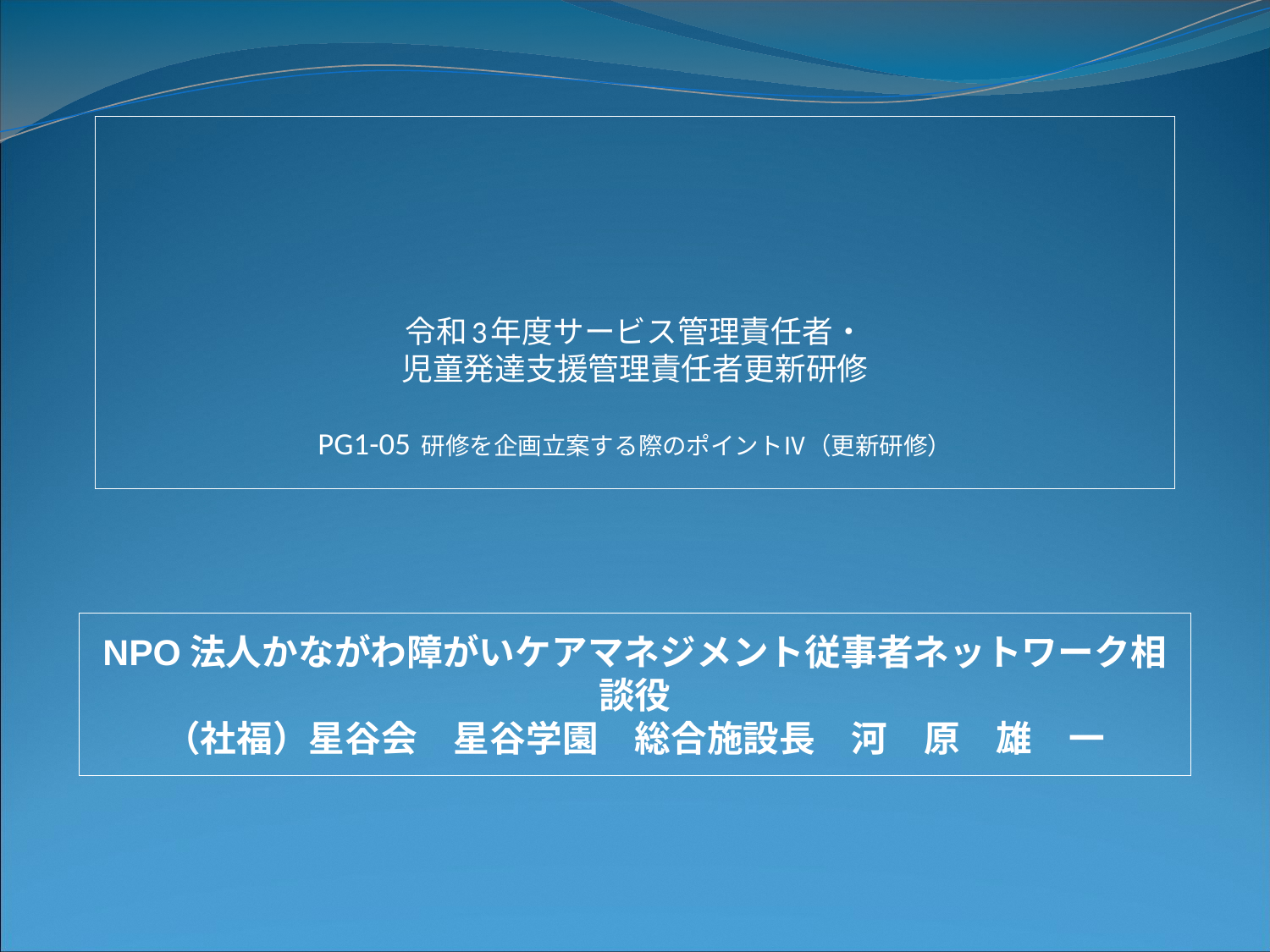

# 令和3年度サービス管理責任者・ 児童発達支援管理責任者更新研修 PG1-05 研修を企画立案する際のポイントⅣ（更新研修）
NPO法人かながわ障がいケアマネジメント従事者ネットワーク相談役
（社福）星谷会　星谷学園　総合施設長　河　原　雄　一